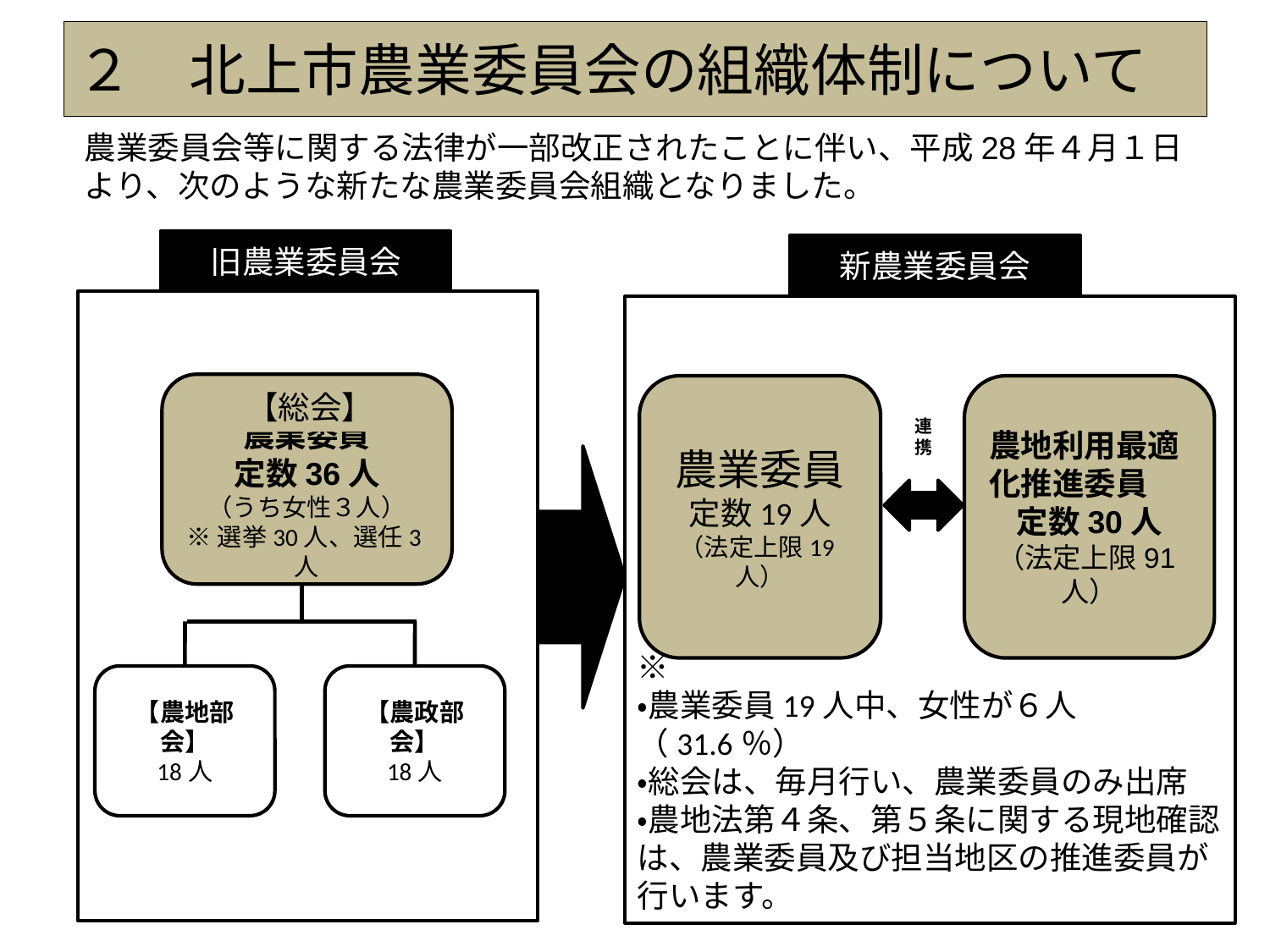

# ２　北上市農業委員会の組織体制について
農業委員会等に関する法律が一部改正されたことに伴い、平成28年４月１日より、次のような新たな農業委員会組織となりました。
旧農業委員会
新農業委員会

※
・農業委員19人中、女性が６人　（31.6％）
・総会は、毎月行い、農業委員のみ出席
・農地法第４条、第５条に関する現地確認は、農業委員及び担当地区の推進委員が行います。

農業委員
定数36人
（うち女性３人）
※選挙30人、選任3人
農業委員
定数19人
（法定上限19人）
農地利用最適化推進委員
定数30人
（法定上限91人）
【総会】
連携

【農地部会】
18人
【農政部会】
18人